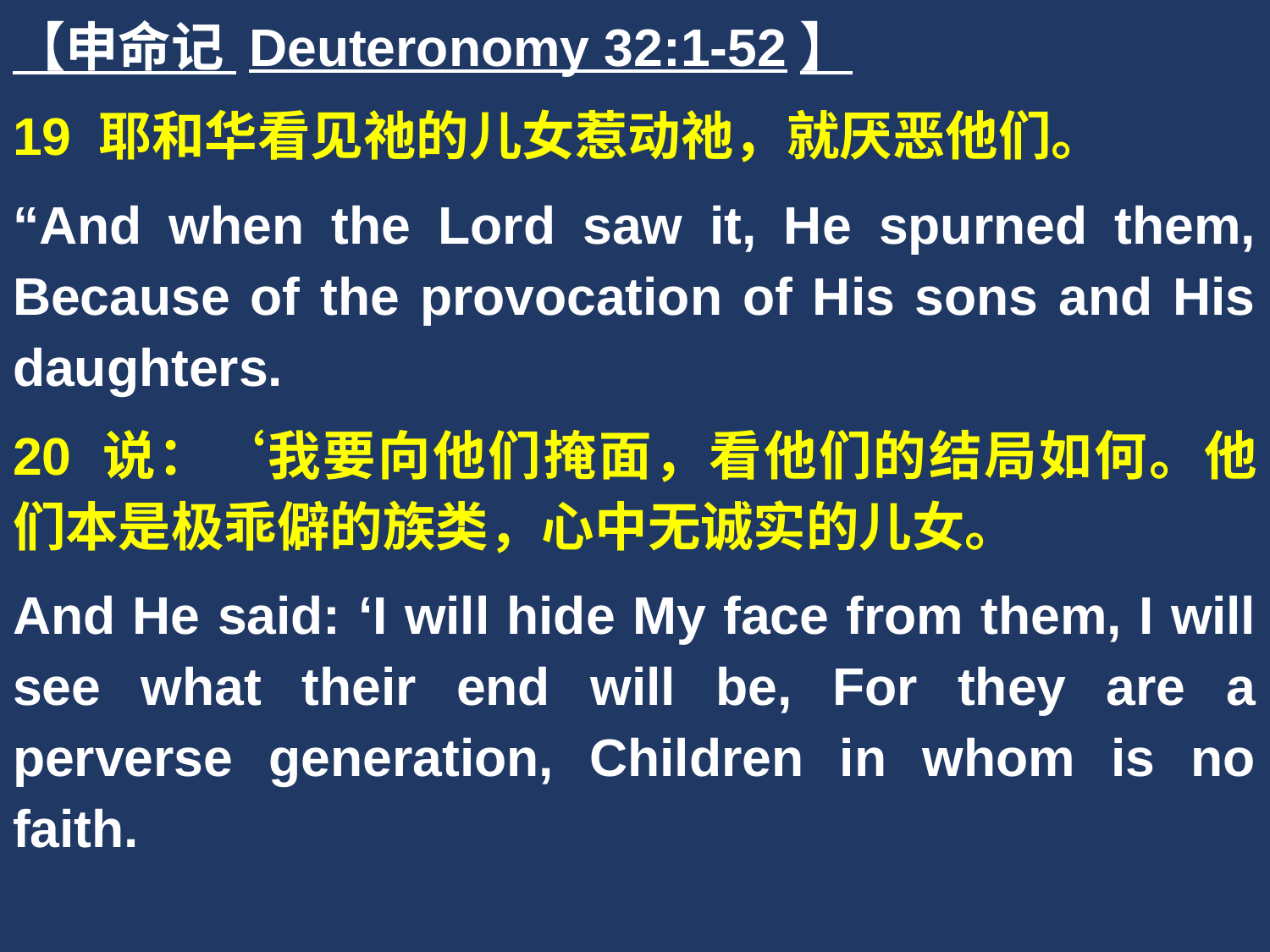

【申命记 Deuteronomy 32:1-52】
19 耶和华看见祂的儿女惹动祂，就厌恶他们。
“And when the Lord saw it, He spurned them, Because of the provocation of His sons and His daughters.
20 说：‘我要向他们掩面，看他们的结局如何。他们本是极乖僻的族类，心中无诚实的儿女。
And He said: ‘I will hide My face from them, I will see what their end will be, For they are a perverse generation, Children in whom is no faith.